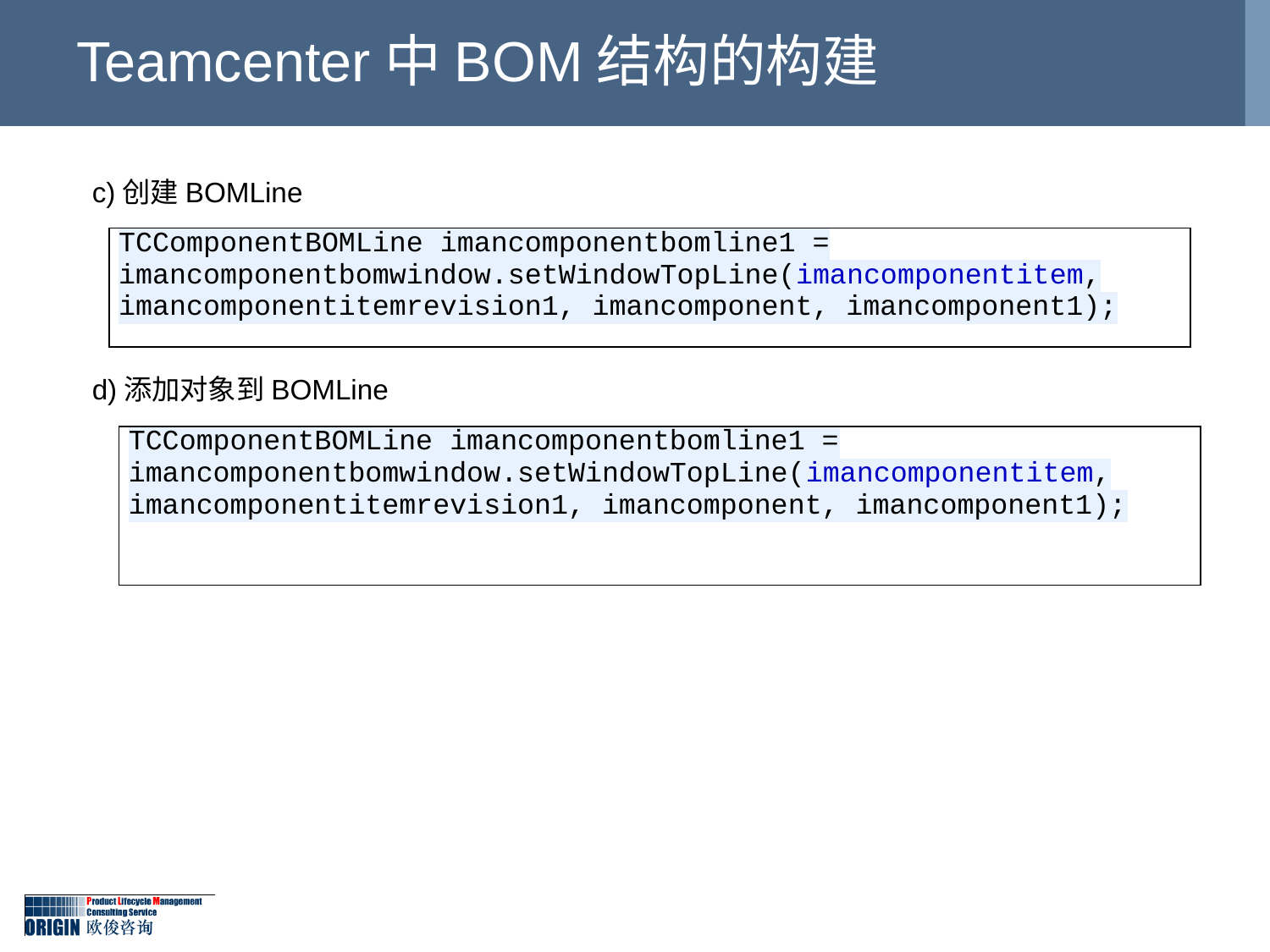

# Teamcenter中BOM结构的构建
c)创建BOMLine

d)添加对象到BOMLine

| TCComponentBOMLine imancomponentbomline1 = imancomponentbomwindow.setWindowTopLine(imancomponentitem, imancomponentitemrevision1, imancomponent, imancomponent1); |
| --- |
| TCComponentBOMLine imancomponentbomline1 = imancomponentbomwindow.setWindowTopLine(imancomponentitem, imancomponentitemrevision1, imancomponent, imancomponent1); |
| --- |